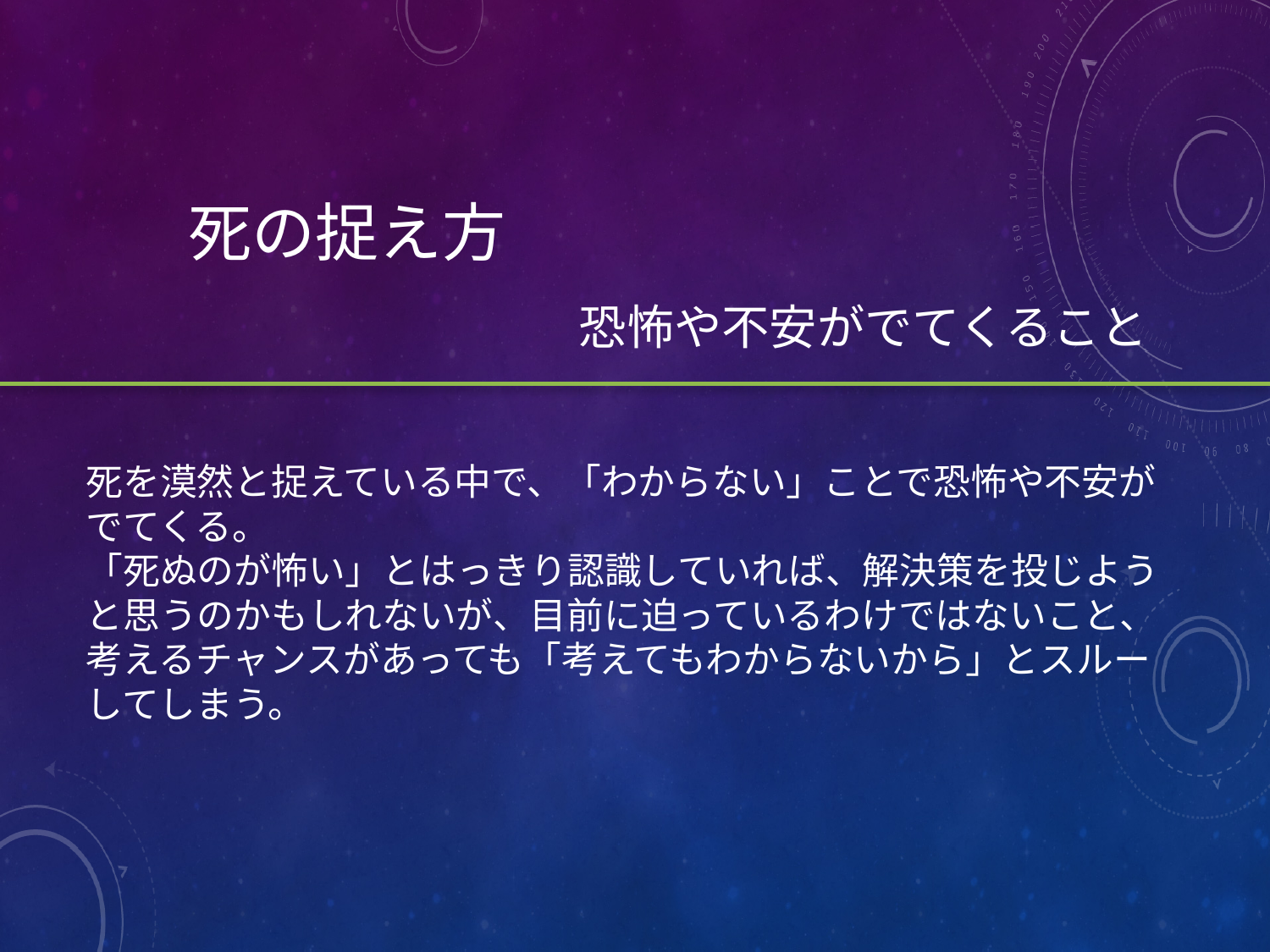

死の捉え方
恐怖や不安がでてくること
死を漠然と捉えている中で、「わからない」ことで恐怖や不安がでてくる。
「死ぬのが怖い」とはっきり認識していれば、解決策を投じようと思うのかもしれないが、目前に迫っているわけではないこと、考えるチャンスがあっても「考えてもわからないから」とスルーしてしまう。